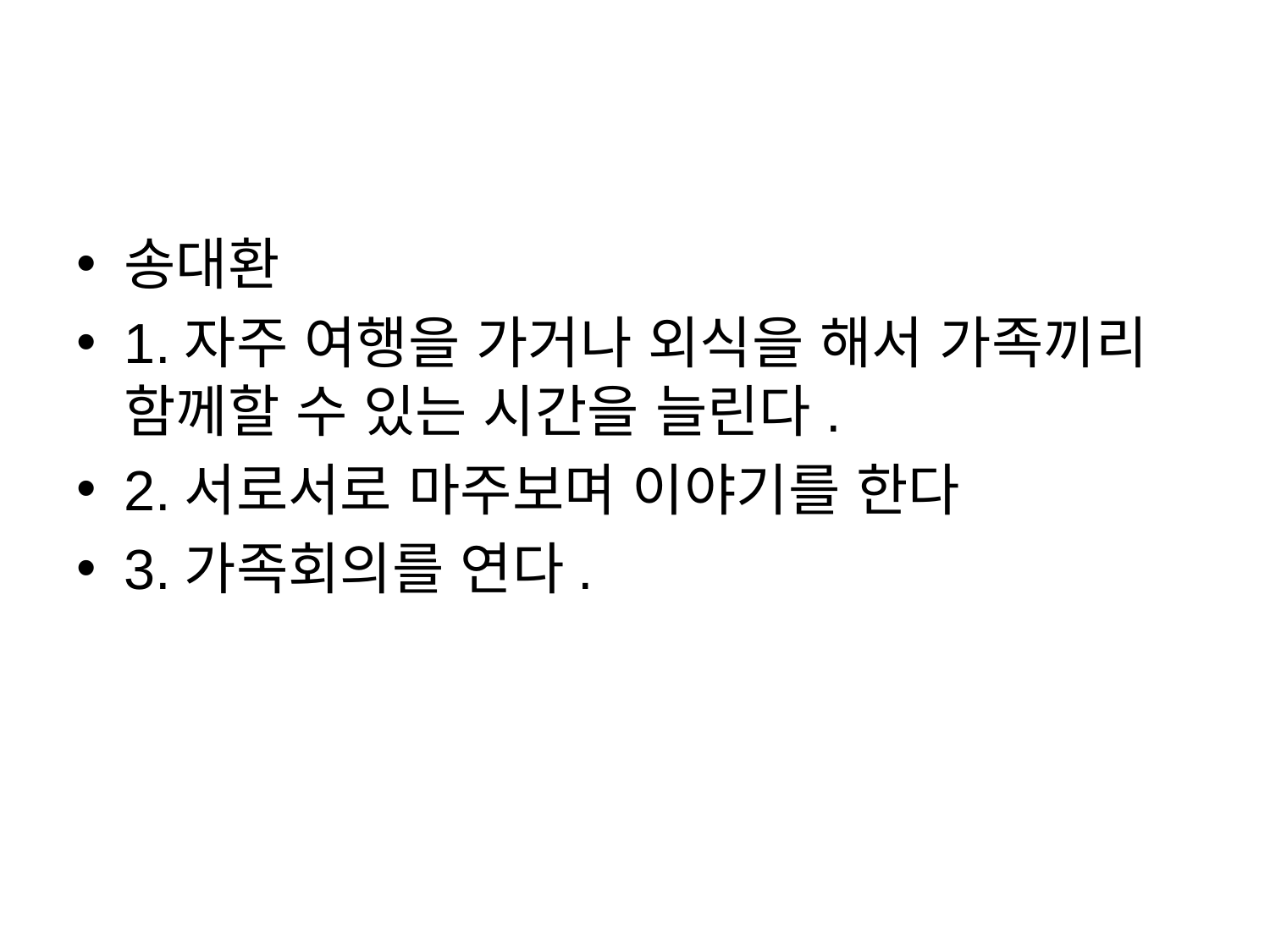

#
송대환
1.자주 여행을 가거나 외식을 해서 가족끼리 함께할 수 있는 시간을 늘린다.
2.서로서로 마주보며 이야기를 한다
3.가족회의를 연다.